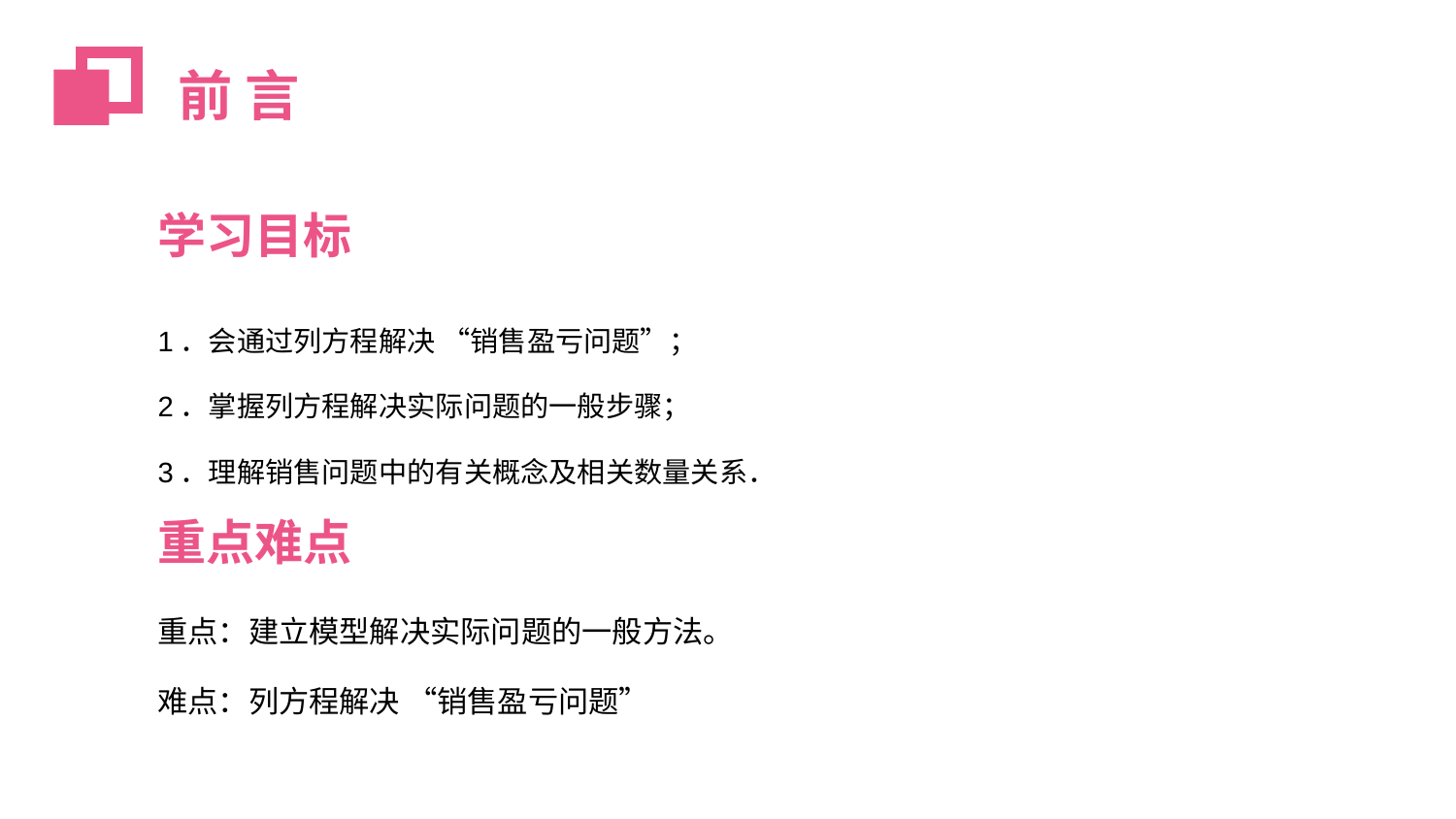

前 言
学习目标
1．会通过列方程解决 “销售盈亏问题”；
2．掌握列方程解决实际问题的一般步骤；
3．理解销售问题中的有关概念及相关数量关系．
重点难点
重点：建立模型解决实际问题的一般方法。
难点：列方程解决 “销售盈亏问题”